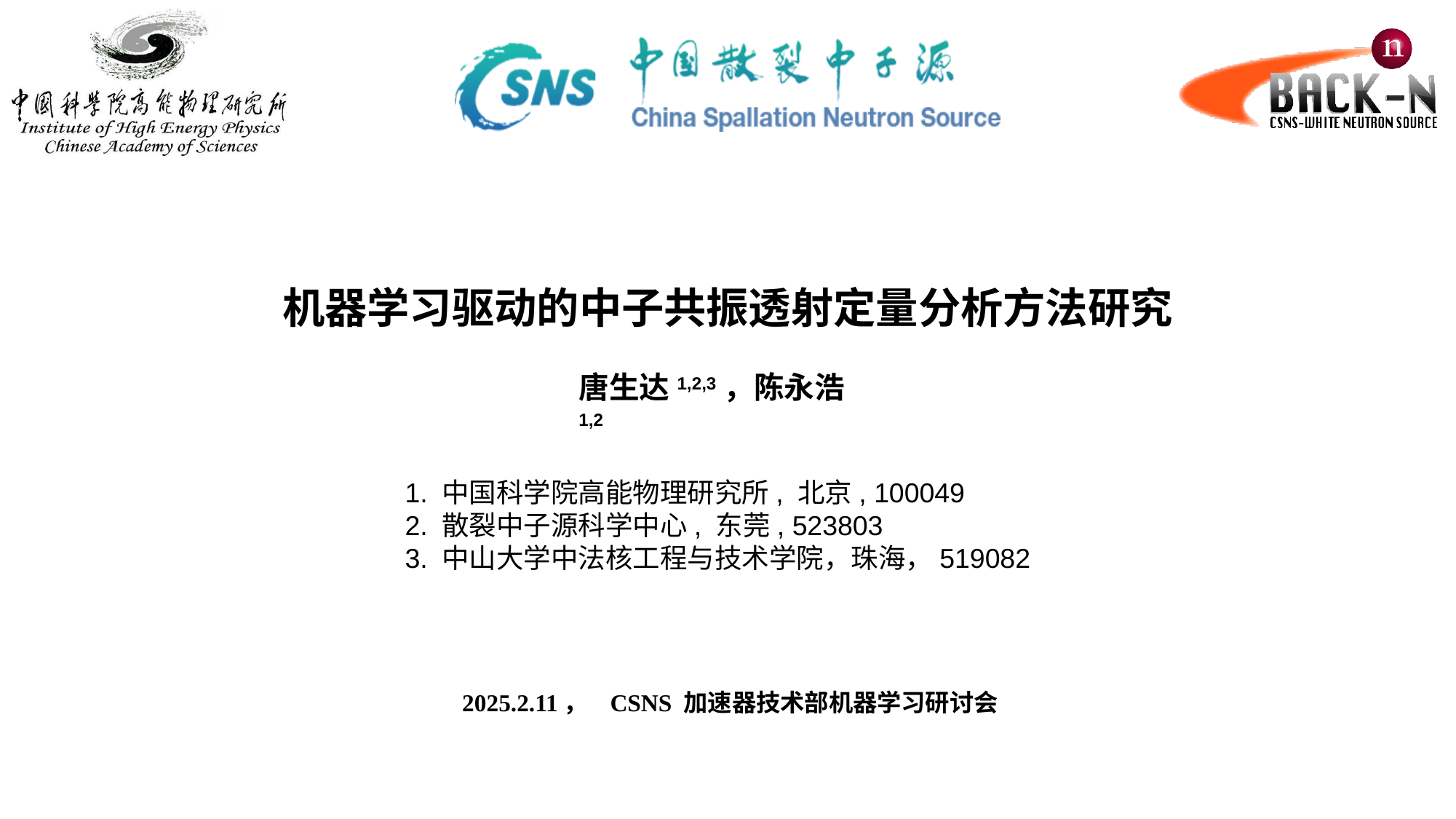

机器学习驱动的中子共振透射定量分析方法研究
唐生达1,2,3，陈永浩1,2
1. 中国科学院高能物理研究所, 北京, 100049
2. 散裂中子源科学中心, 东莞, 523803
3. 中山大学中法核工程与技术学院，珠海，519082
 2025.2.11，   CSNS 加速器技术部机器学习研讨会